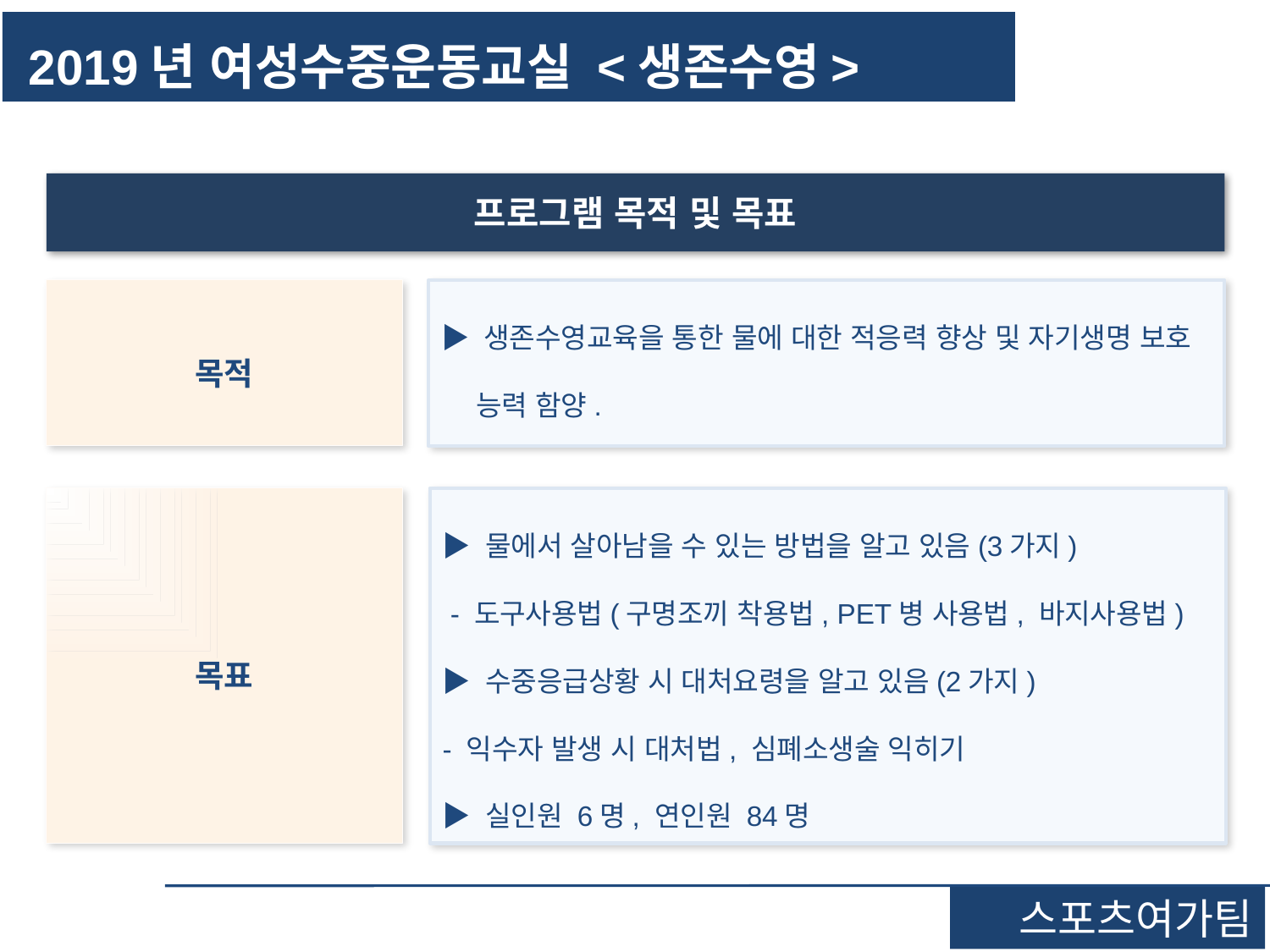

2019년 여성수중운동교실 <생존수영>
프로그램 목적 및 목표
목적
▶ 생존수영교육을 통한 물에 대한 적응력 향상 및 자기생명 보호 능력 함양.
▶ 물에서 살아남을 수 있는 방법을 알고 있음(3가지)
 - 도구사용법(구명조끼 착용법, PET병 사용법, 바지사용법)
▶ 수중응급상황 시 대처요령을 알고 있음(2가지)
- 익수자 발생 시 대처법, 심폐소생술 익히기
▶ 실인원 6명, 연인원 84명
목표
스포츠여가팀